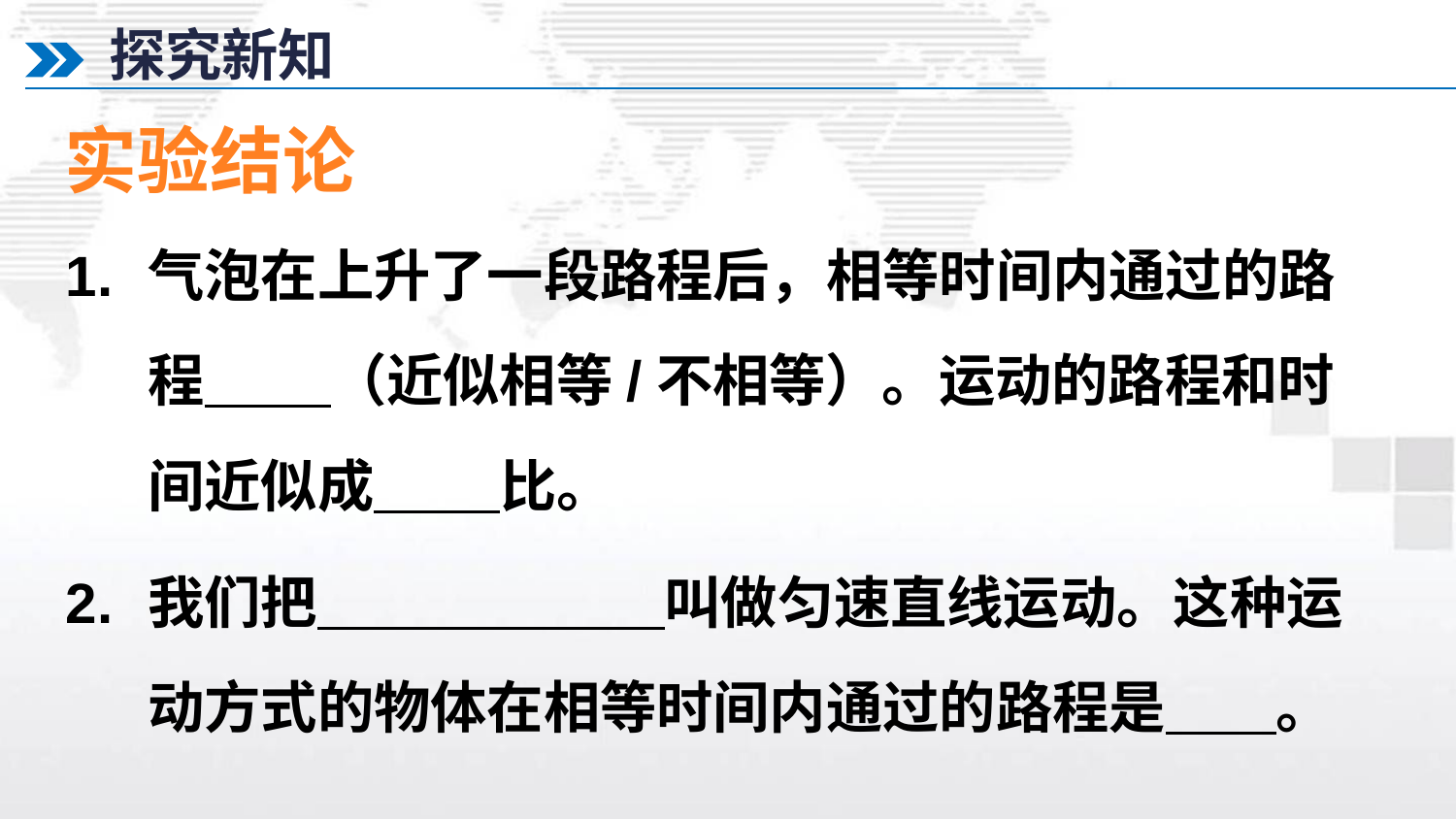

# 探究新知
实验结论
气泡在上升了一段路程后，相等时间内通过的路程        （近似相等/不相等）。运动的路程和时间近似成        比。
我们把                      叫做匀速直线运动。这种运动方式的物体在相等时间内通过的路程是       。